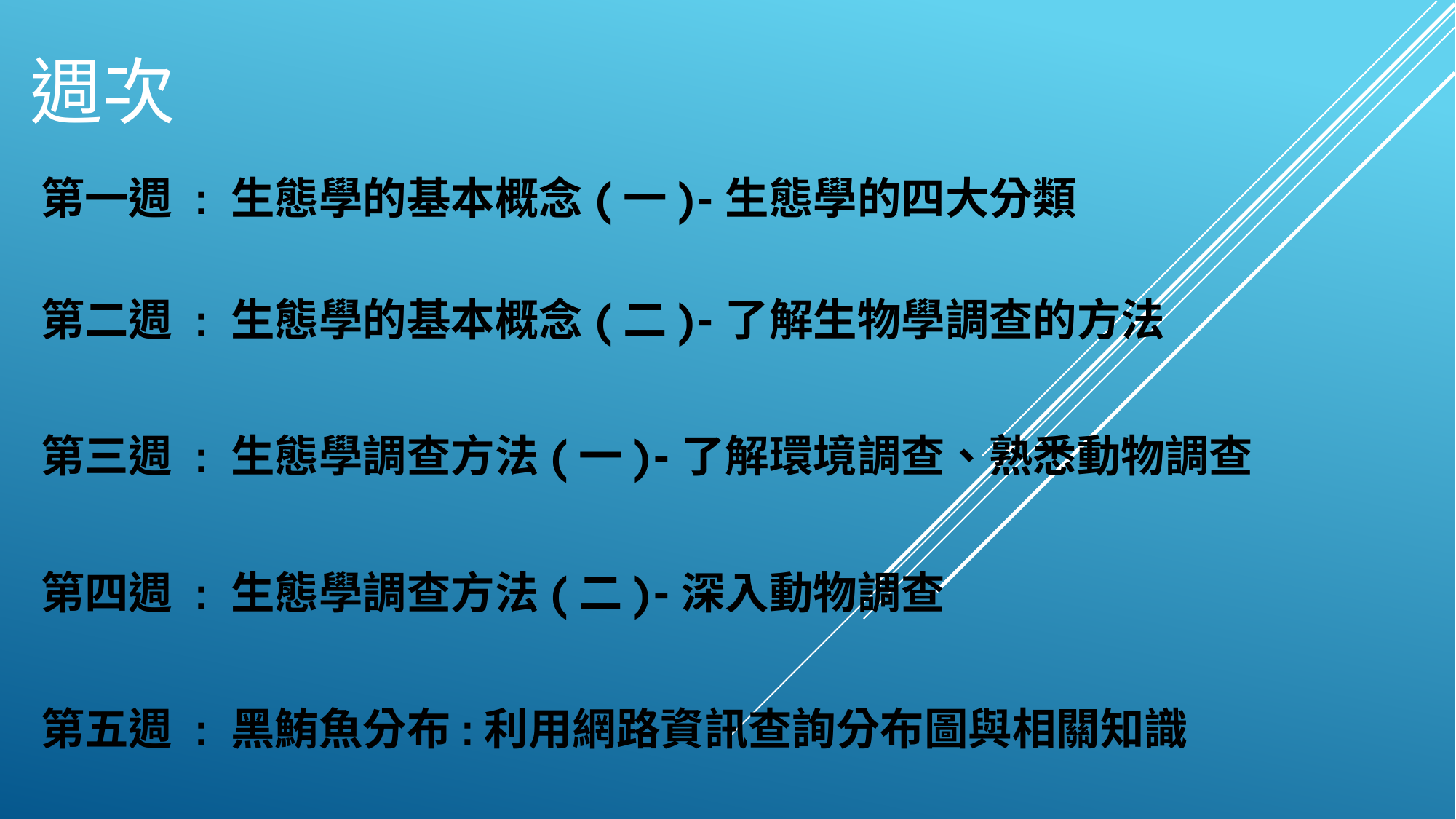

# 週次
第一週 : 生態學的基本概念(一)-生態學的四大分類

第二週 : 生態學的基本概念(二)-了解生物學調查的方法

第三週 : 生態學調查方法(一)-了解環境調查、熟悉動物調查

第四週 : 生態學調查方法(二)-深入動物調查

第五週 : 黑鮪魚分布:利用網路資訊查詢分布圖與相關知識